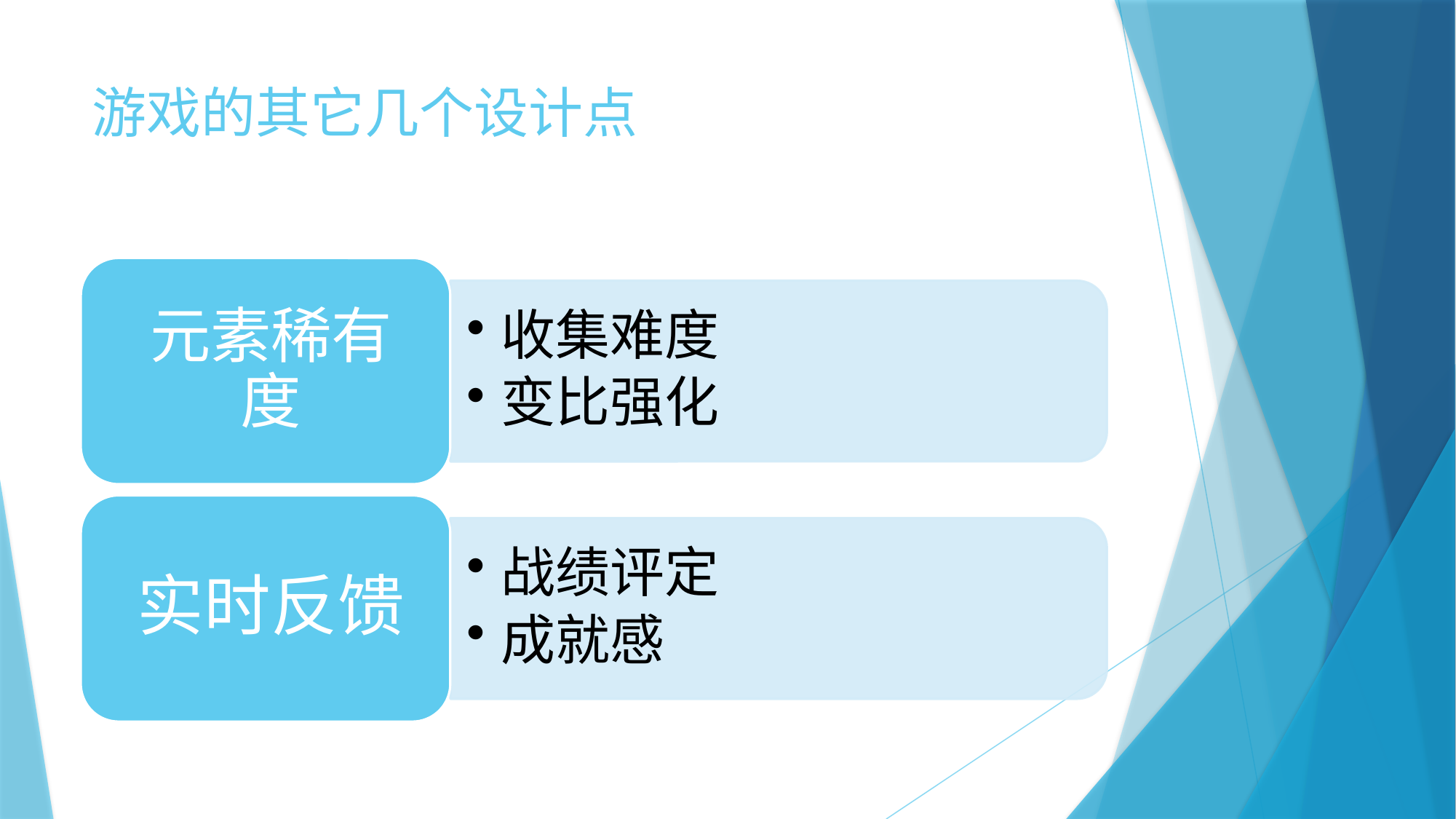

# 游戏的其它几个设计点
收集难度
变比强化
元素稀有度
战绩评定
成就感
实时反馈